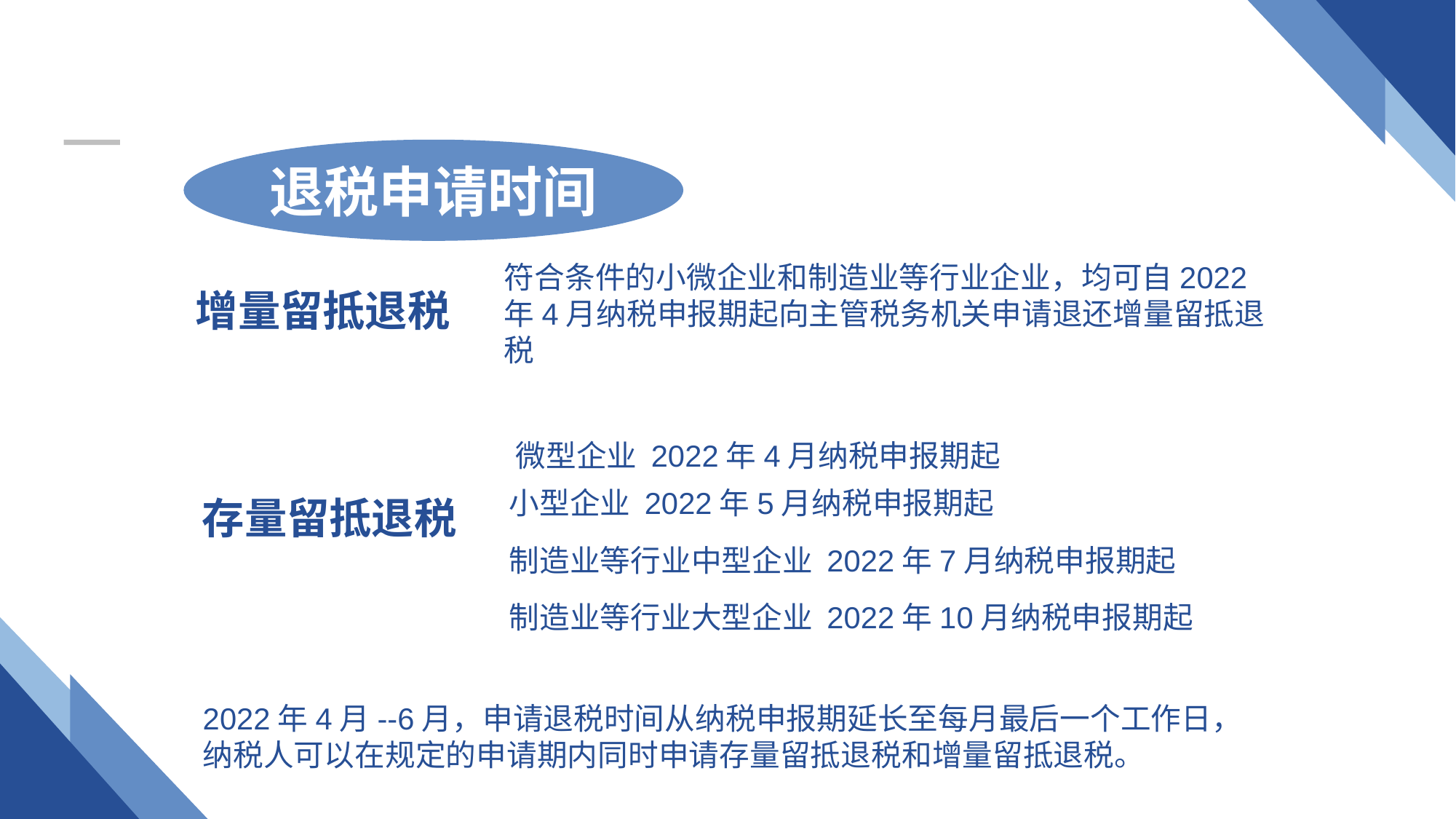

退税申请时间
符合条件的小微企业和制造业等行业企业，均可自2022年4月纳税申报期起向主管税务机关申请退还增量留抵退税
  增量留抵退税

微型企业 2022年4月纳税申报期起
小型企业 2022年5月纳税申报期起
  存量留抵退税

制造业等行业中型企业 2022年7月纳税申报期起
制造业等行业大型企业 2022年10月纳税申报期起
2022年4月--6月，申请退税时间从纳税申报期延长至每月最后一个工作日，纳税人可以在规定的申请期内同时申请存量留抵退税和增量留抵退税。